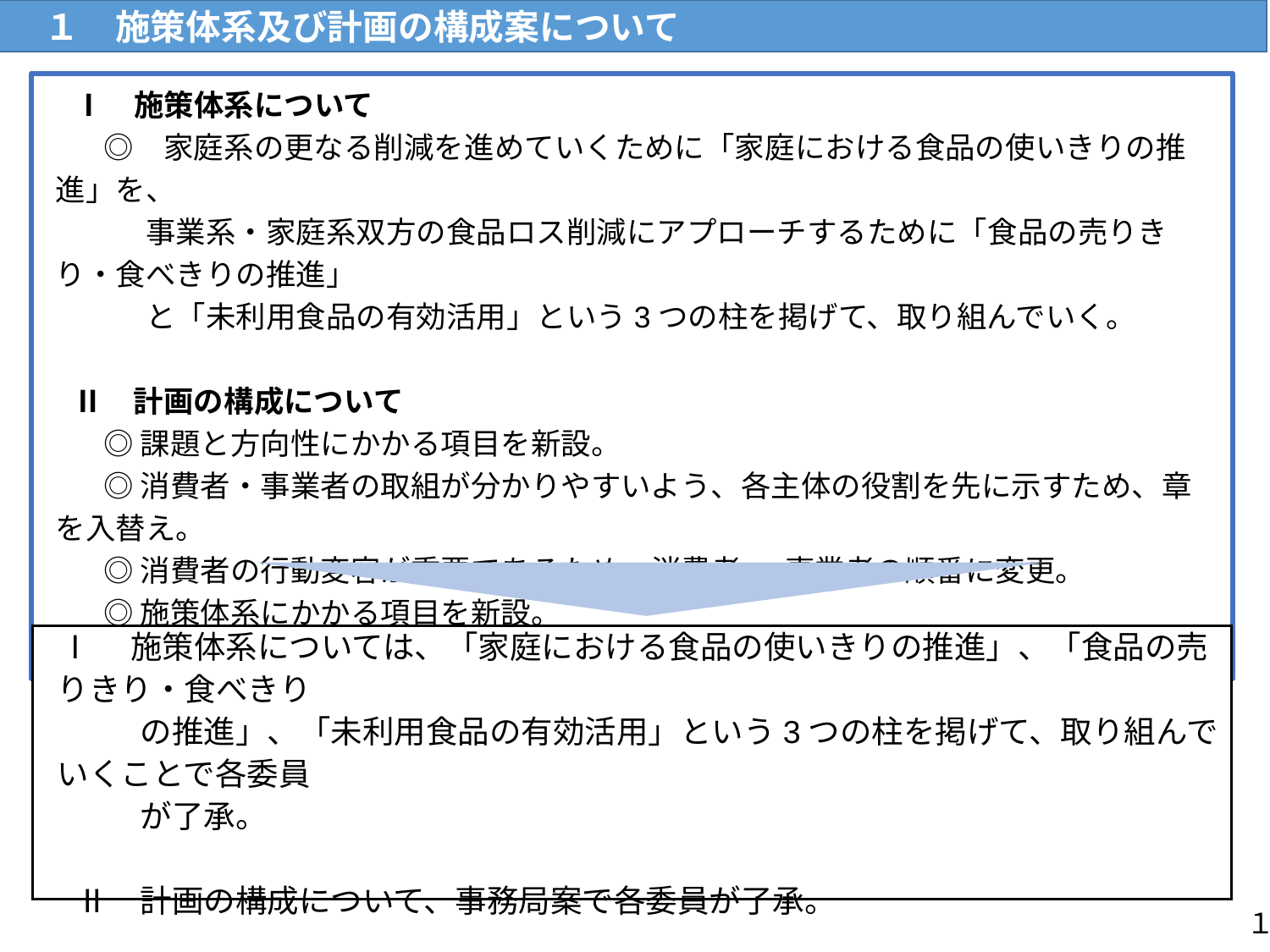

１　施策体系及び計画の構成案について
　Ⅰ　施策体系について
　　◎　家庭系の更なる削減を進めていくために「家庭における食品の使いきりの推進」を、
　　　事業系・家庭系双方の食品ロス削減にアプローチするために「食品の売りきり・食べきりの推進」
　　　と「未利用食品の有効活用」という3つの柱を掲げて、取り組んでいく。

　Ⅱ　計画の構成について
　　◎ 課題と方向性にかかる項目を新設。
　　◎ 消費者・事業者の取組が分かりやすいよう、各主体の役割を先に示すため、章を入替え。
　　◎ 消費者の行動変容が重要であるため、消費者 → 事業者の順番に変更。
　　◎ 施策体系にかかる項目を新設。
　　◎ 基本的施策について、新たな施策体系に沿って、再構成。

  Ⅰ　施策体系については、「家庭における食品の使いきりの推進」、「食品の売りきり・食べきり
　　　の推進」、「未利用食品の有効活用」という3つの柱を掲げて、取り組んでいくことで各委員
　　　が了承。

　Ⅱ　計画の構成について、事務局案で各委員が了承。

１